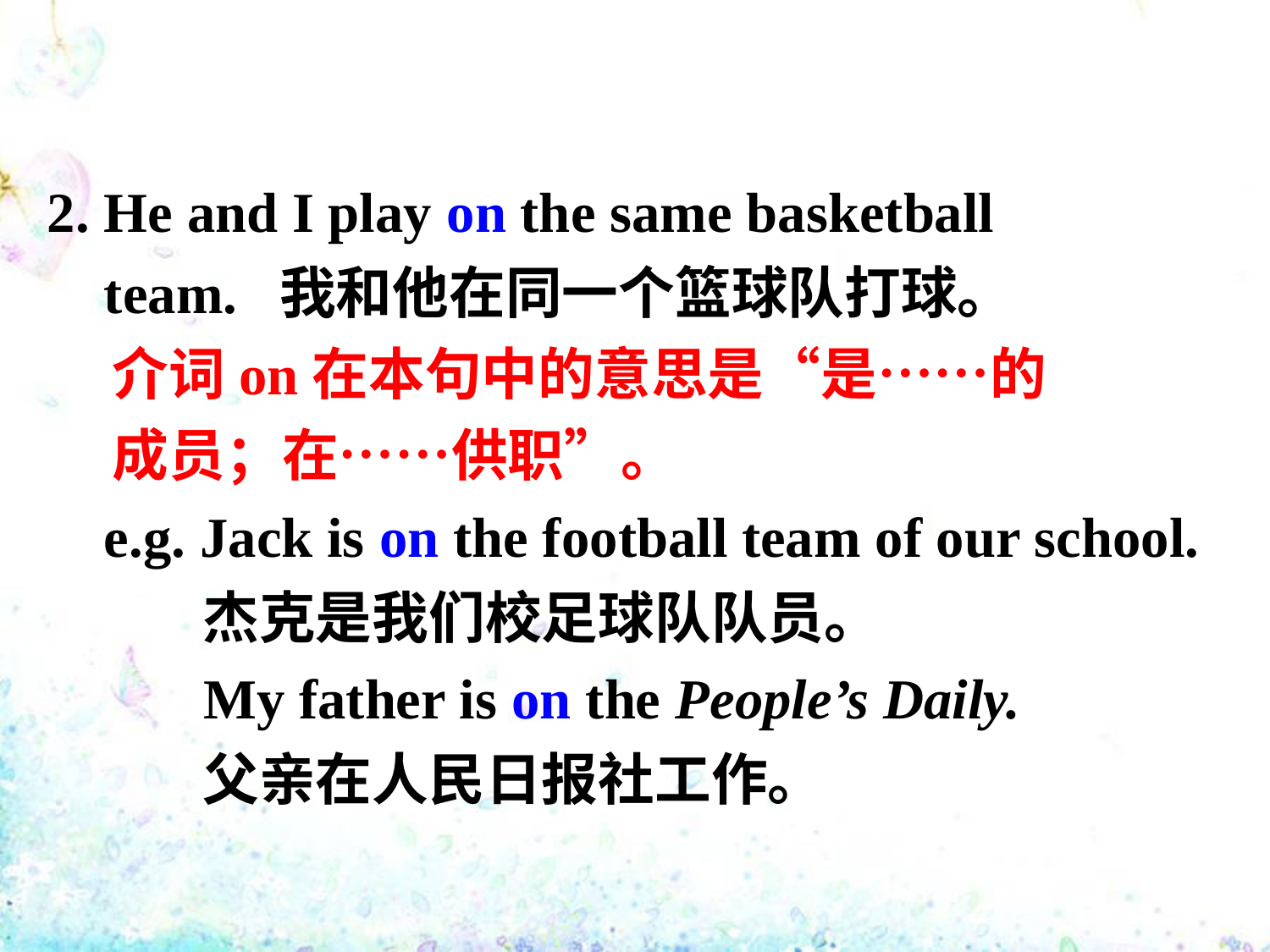

2. He and I play on the same basketball
    team.  我和他在同一个篮球队打球。
    介词on在本句中的意思是“是……的
    成员；在……供职”。
    e.g. Jack is on the football team of our school.
           杰克是我们校足球队队员。
           My father is on the People’s Daily.
           父亲在人民日报社工作。